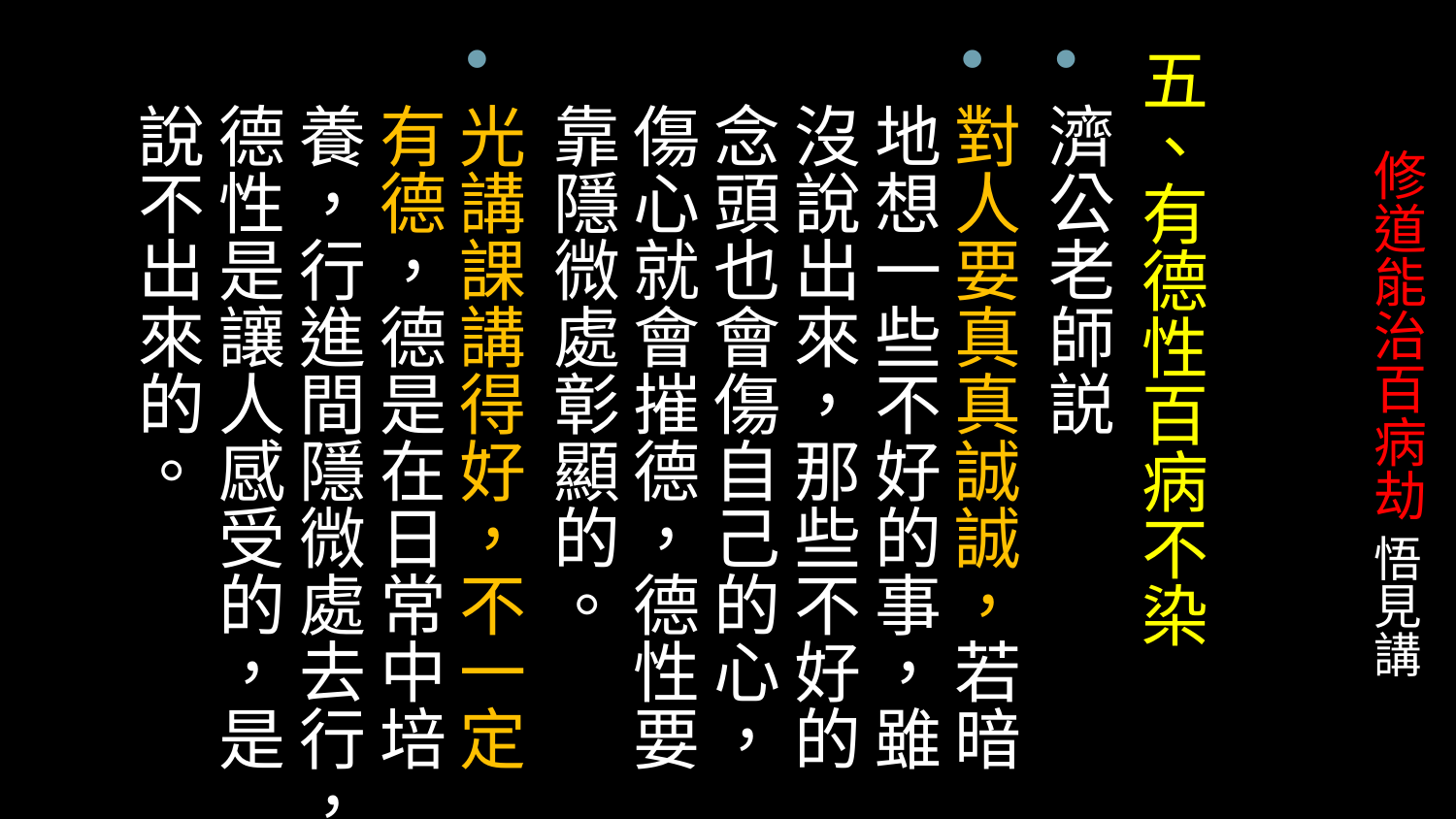

五、有德性百病不染
濟公老師説
對人要真真誠誠，若暗地想一些不好的事，雖沒說出來，那些不好的念頭也會傷自己的心，傷心就會摧德，德性要靠隱微處彰顯的。
光講課講得好，不一定有德，德是在日常中培養，行進間隱微處去行，德性是讓人感受的，是說不出來的。

# 修道能治百病劫 悟見講